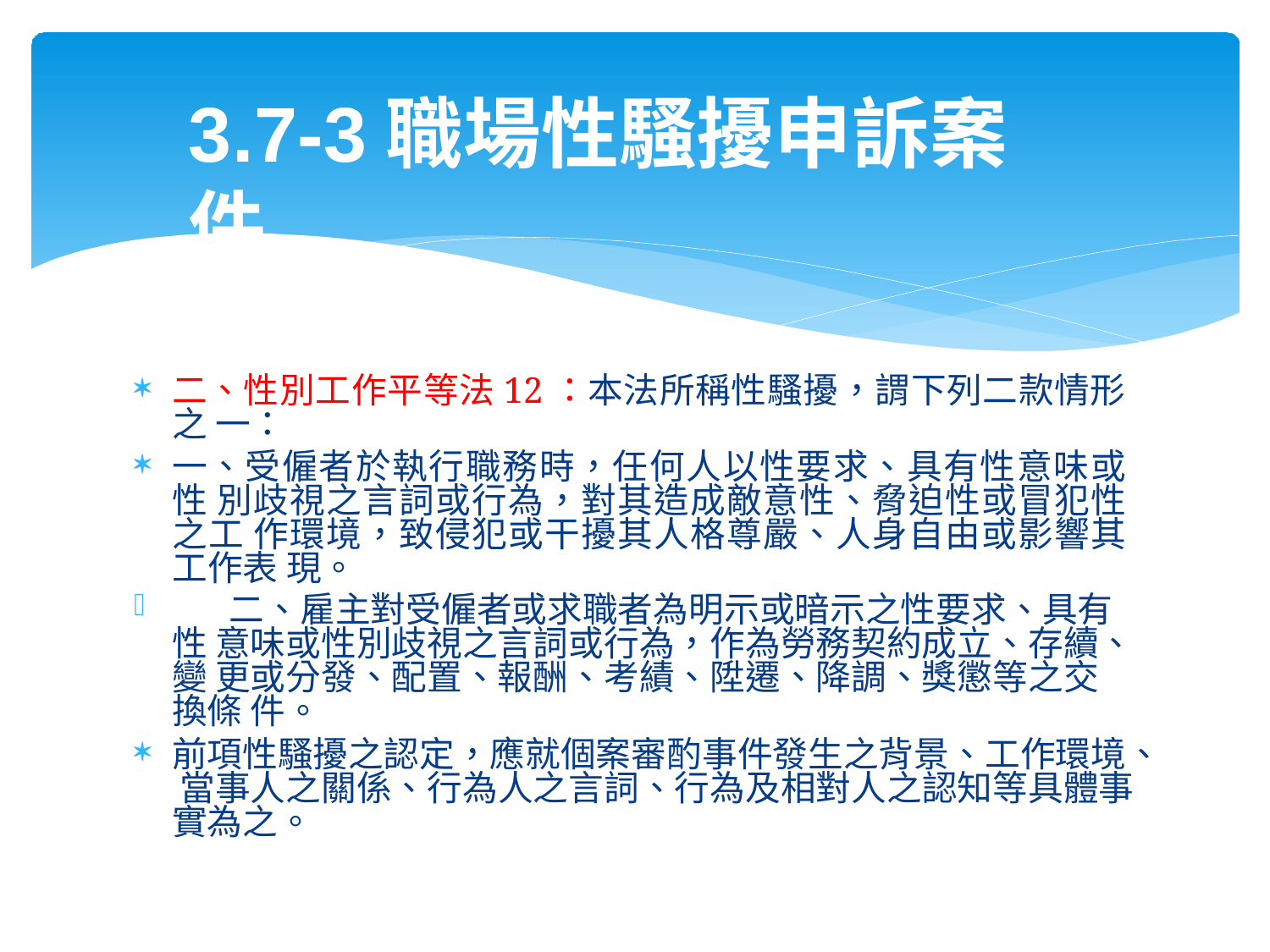

# 3.7-3職場性騷擾申訴案件
二、性別工作平等法12：本法所稱性騷擾，謂下列二款情形之 一：
一、受僱者於執行職務時，任何人以性要求、具有性意味或性 別歧視之言詞或行為，對其造成敵意性、脅迫性或冒犯性之工 作環境，致侵犯或干擾其人格尊嚴、人身自由或影響其工作表 現。
	二、雇主對受僱者或求職者為明示或暗示之性要求、具有性 意味或性別歧視之言詞或行為，作為勞務契約成立、存續、變 更或分發、配置、報酬、考績、陞遷、降調、獎懲等之交換條 件。
前項性騷擾之認定，應就個案審酌事件發生之背景、工作環境、 當事人之關係、行為人之言詞、行為及相對人之認知等具體事  實為之。